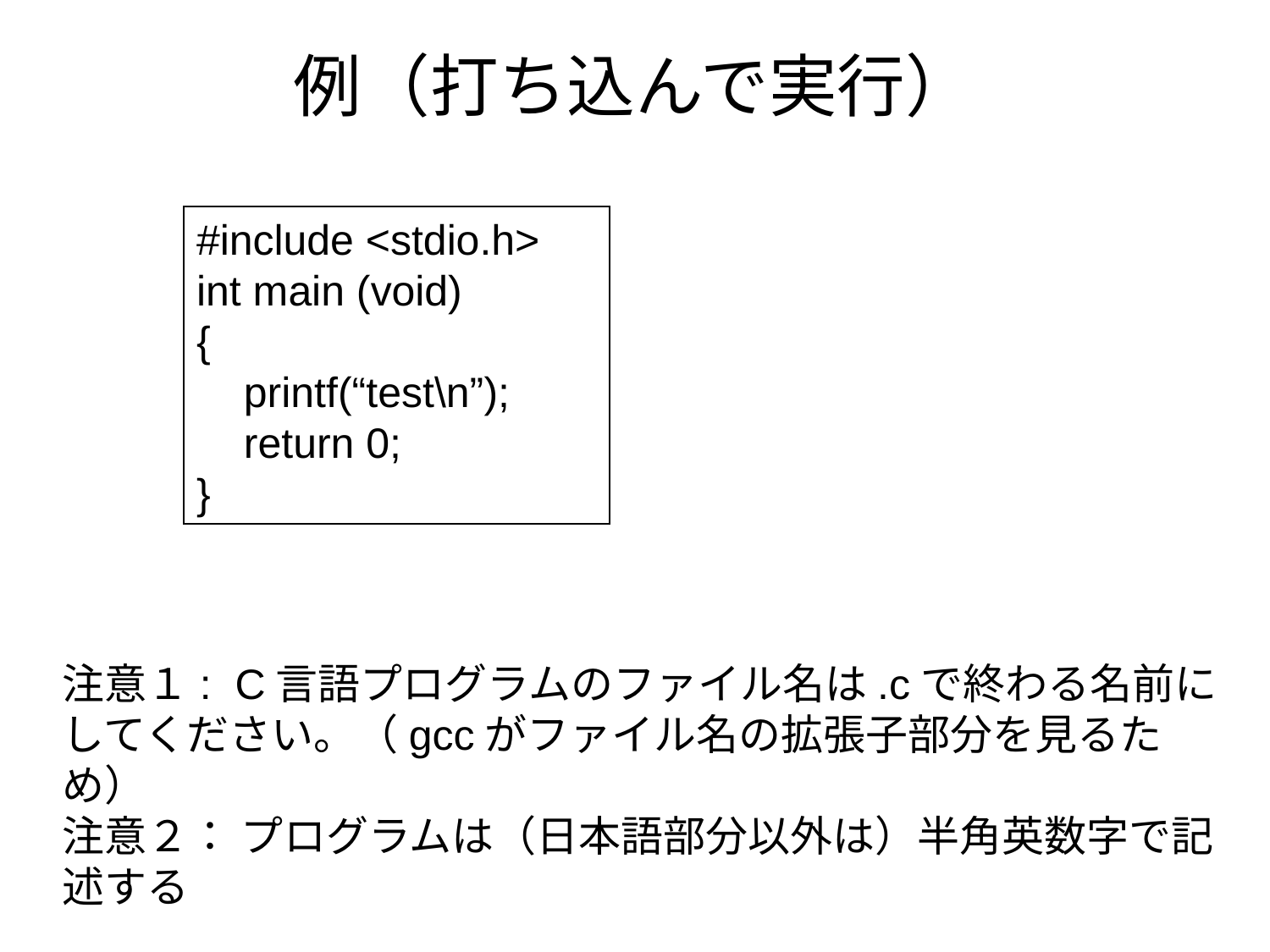

# 例（打ち込んで実行）
#include <stdio.h>
int main (void)
{
    printf(“test\n”);
    return 0;
}
注意１:  C言語プログラムのファイル名は.cで終わる名前にしてください。（gccがファイル名の拡張子部分を見るため）
注意２： プログラムは（日本語部分以外は）半角英数字で記述する